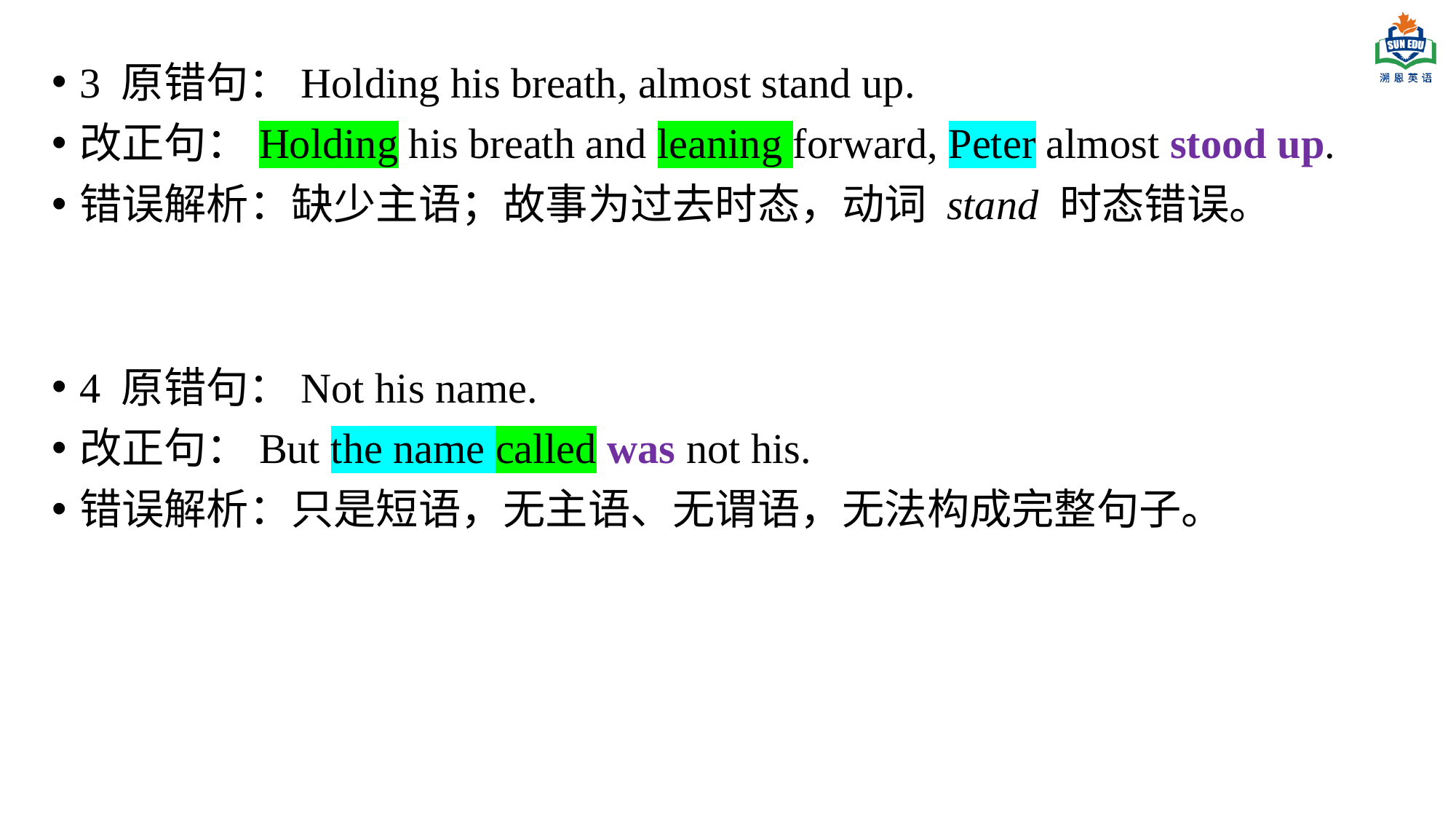

3 原错句：Holding his breath, almost stand up.
改正句：Holding his breath and leaning forward, Peter almost stood up.
错误解析：缺少主语；故事为过去时态，动词 stand 时态错误。

4 原错句：Not his name.
改正句：But the name called was not his.
错误解析：只是短语，无主语、无谓语，无法构成完整句子。